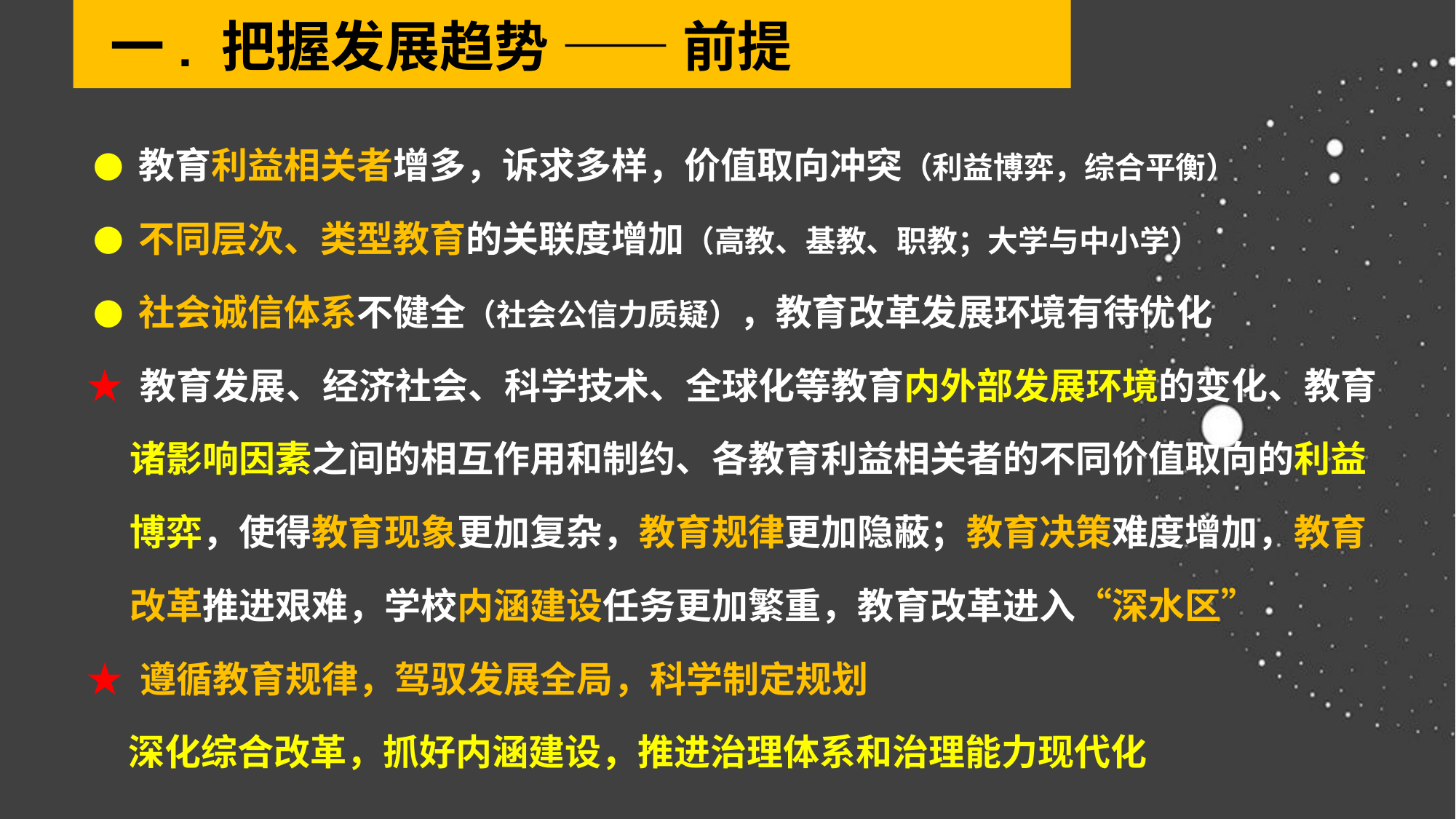

一. 把握发展趋势 —— 前提
 ● 教育利益相关者增多，诉求多样，价值取向冲突（利益博弈，综合平衡）
 ● 不同层次、类型教育的关联度增加（高教、基教、职教；大学与中小学）
 ● 社会诚信体系不健全（社会公信力质疑），教育改革发展环境有待优化
★ 教育发展、经济社会、科学技术、全球化等教育内外部发展环境的变化、教育诸影响因素之间的相互作用和制约、各教育利益相关者的不同价值取向的利益博弈，使得教育现象更加复杂，教育规律更加隐蔽；教育决策难度增加，教育改革推进艰难，学校内涵建设任务更加繁重，教育改革进入“深水区”
★ 遵循教育规律，驾驭发展全局，科学制定规划
    深化综合改革，抓好内涵建设，推进治理体系和治理能力现代化